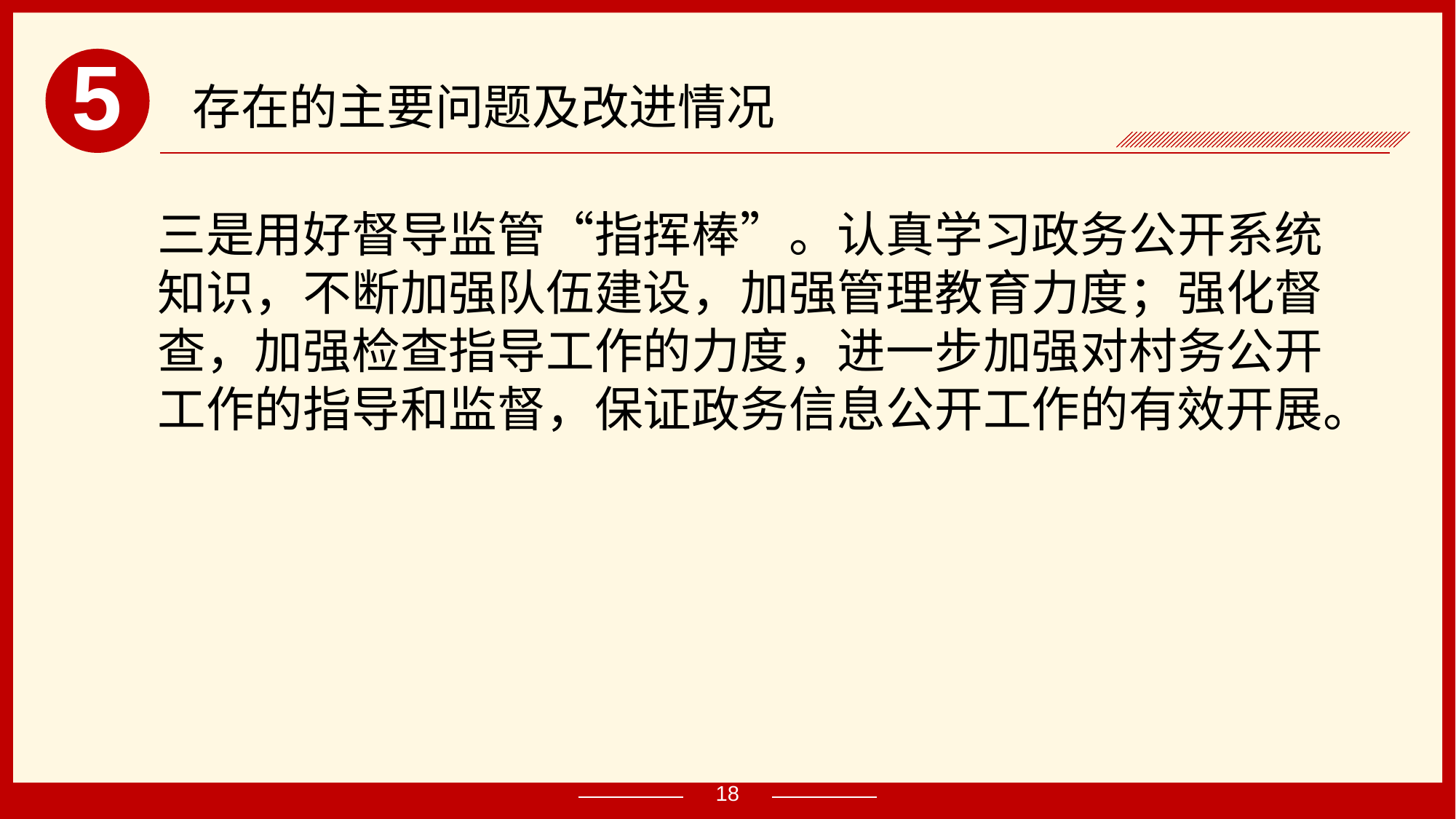

# 5
存在的主要问题及改进情况
三是用好督导监管“指挥棒”。认真学习政务公开系统知识，不断加强队伍建设，加强管理教育力度；强化督查，加强检查指导工作的力度，进一步加强对村务公开工作的指导和监督，保证政务信息公开工作的有效开展。
18